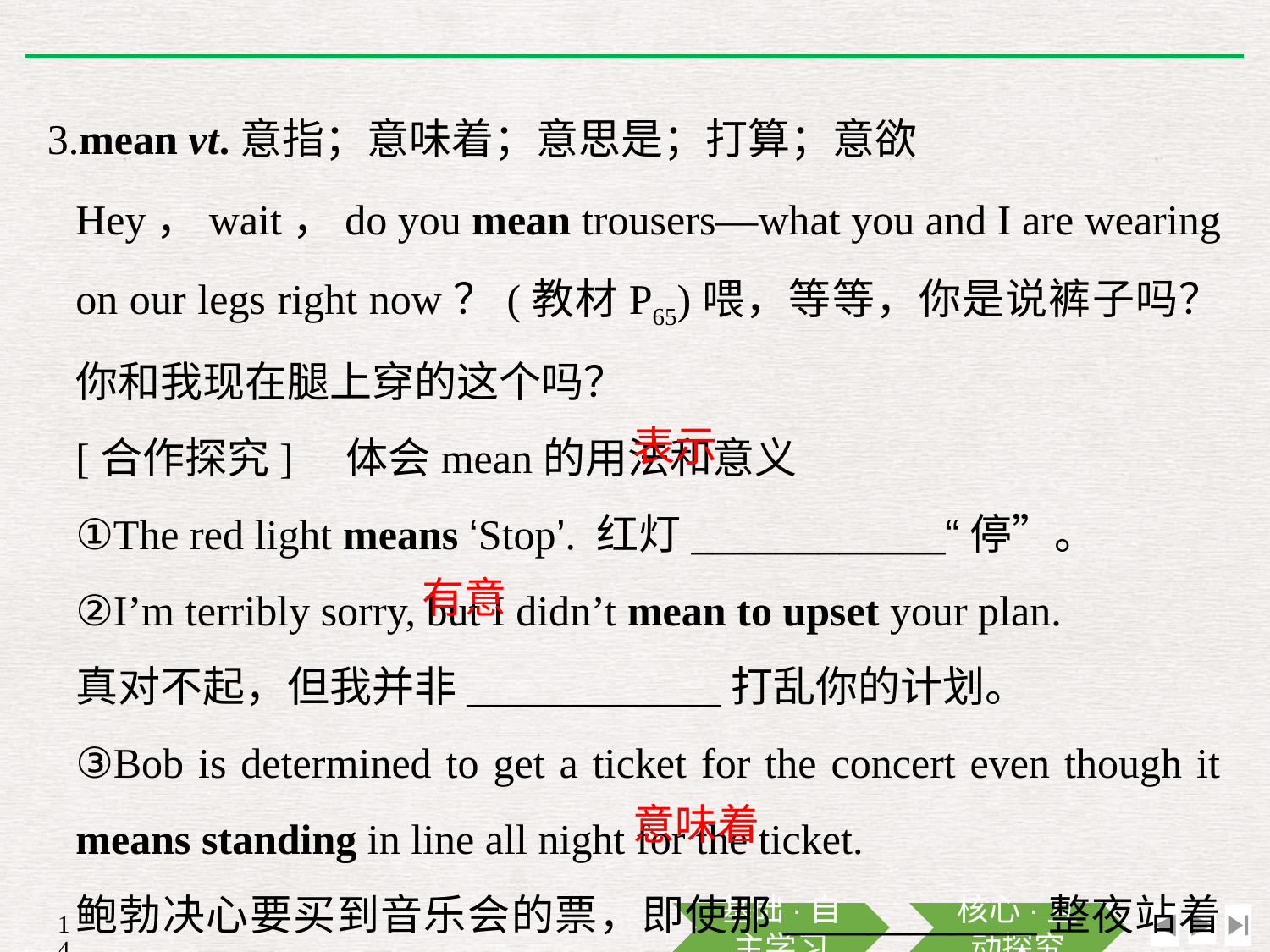

3.mean vt.意指；意味着；意思是；打算；意欲
Hey，wait，do you mean trousers—what you and I are wearing on our legs right now？(教材P65)喂，等等，你是说裤子吗？你和我现在腿上穿的这个吗？
[合作探究]　体会mean的用法和意义
①The red light means ‘Stop’. 红灯____________“停”。
②I’m terribly sorry, but I didn’t mean to upset your plan.
真对不起，但我并非____________打乱你的计划。
③Bob is determined to get a ticket for the concert even though it means standing in line all night for the ticket.
鲍勃决心要买到音乐会的票，即使那____________整夜站着排队。
表示
有意
意味着